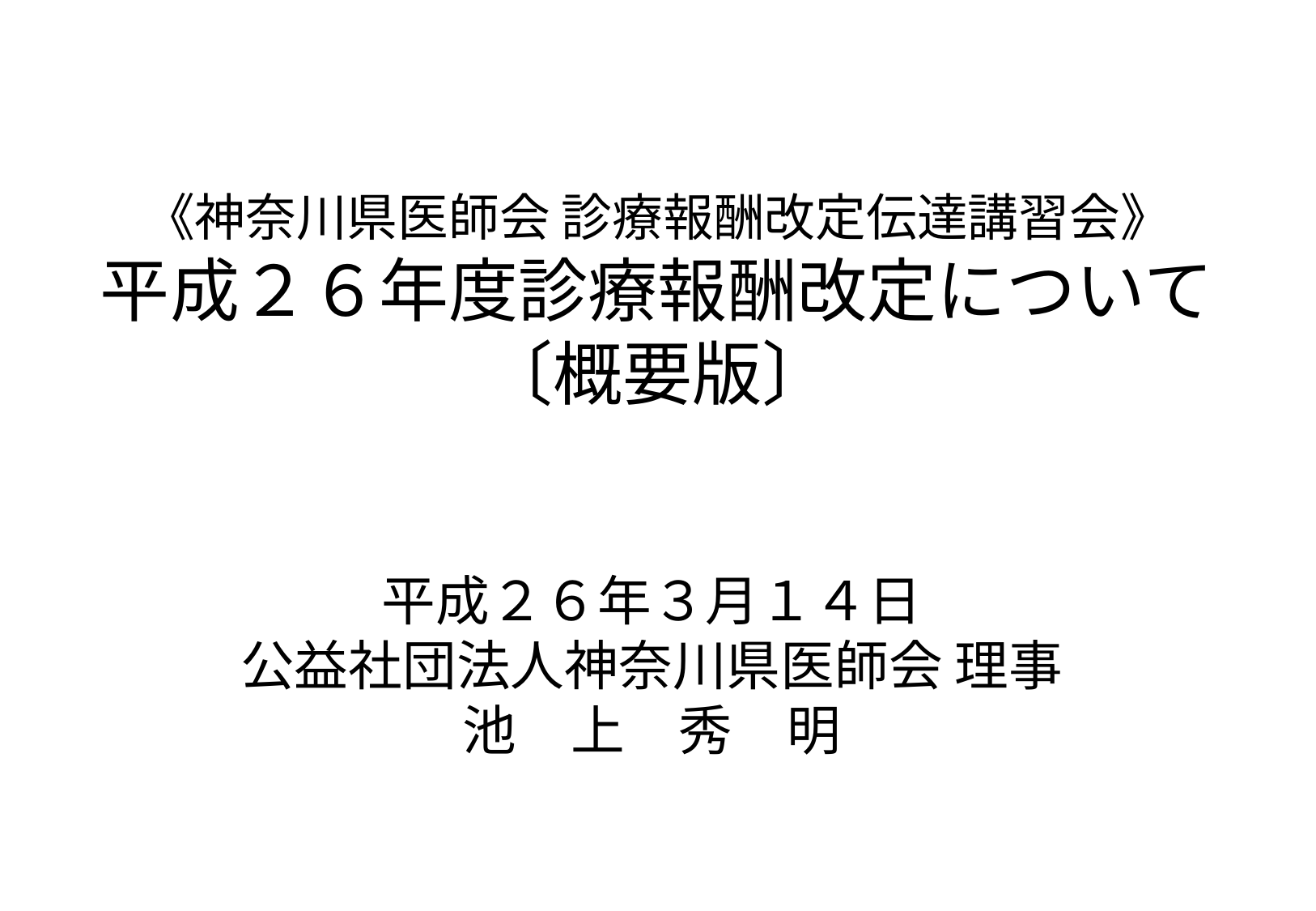

# 《神奈川県医師会 診療報酬改定伝達講習会》 平成２６年度診療報酬改定について 〔概要版〕
平成２６年３月１４日
公益社団法人神奈川県医師会 理事
池　上　秀　明